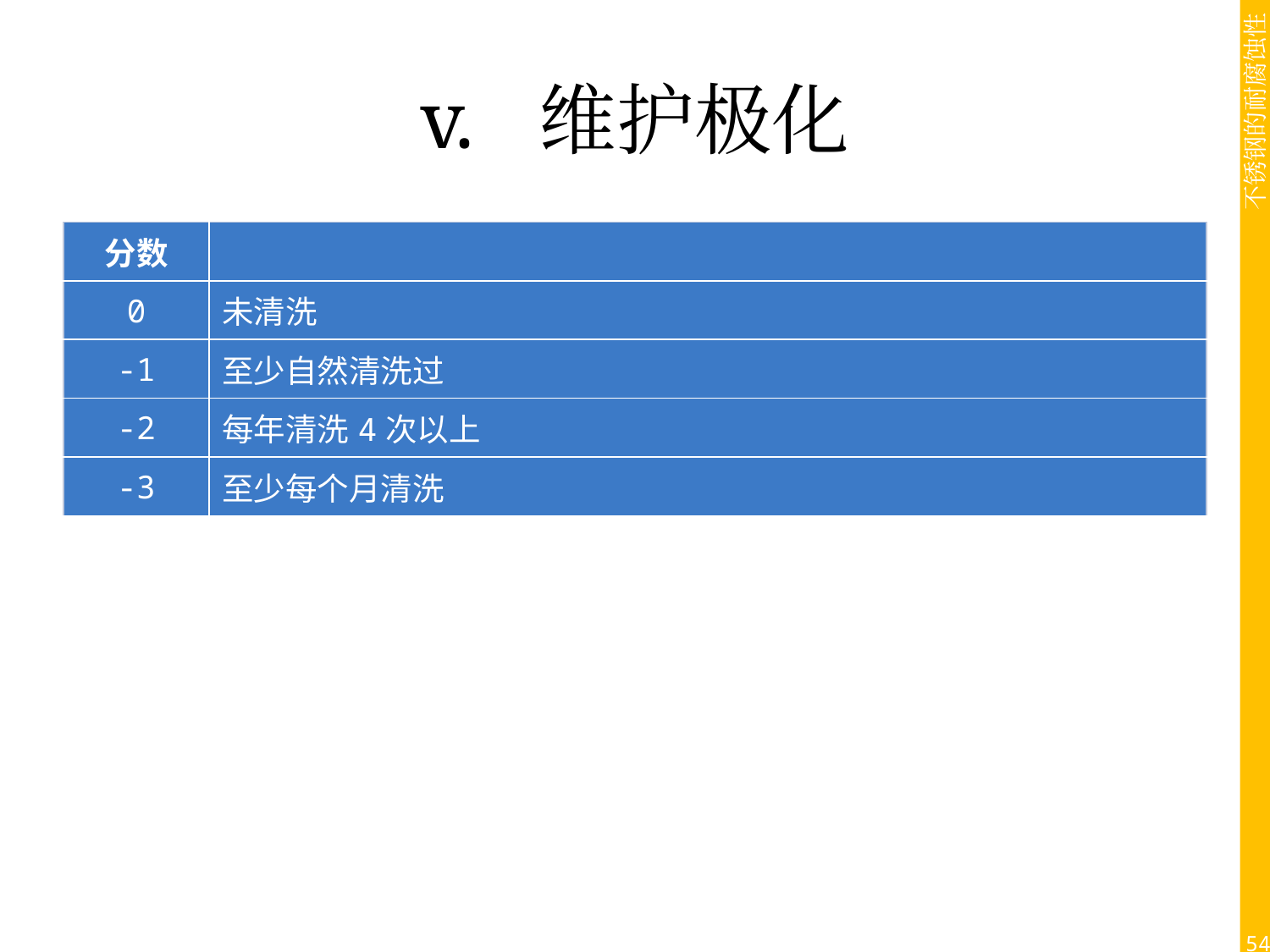

# 维护极化
| 分数 |  |
| --- | --- |
| 0 | 未清洗 |
| -1 | 至少自然清洗过 |
| -2 | 每年清洗4次以上 |
| -3 | 至少每个月清洗 |
54